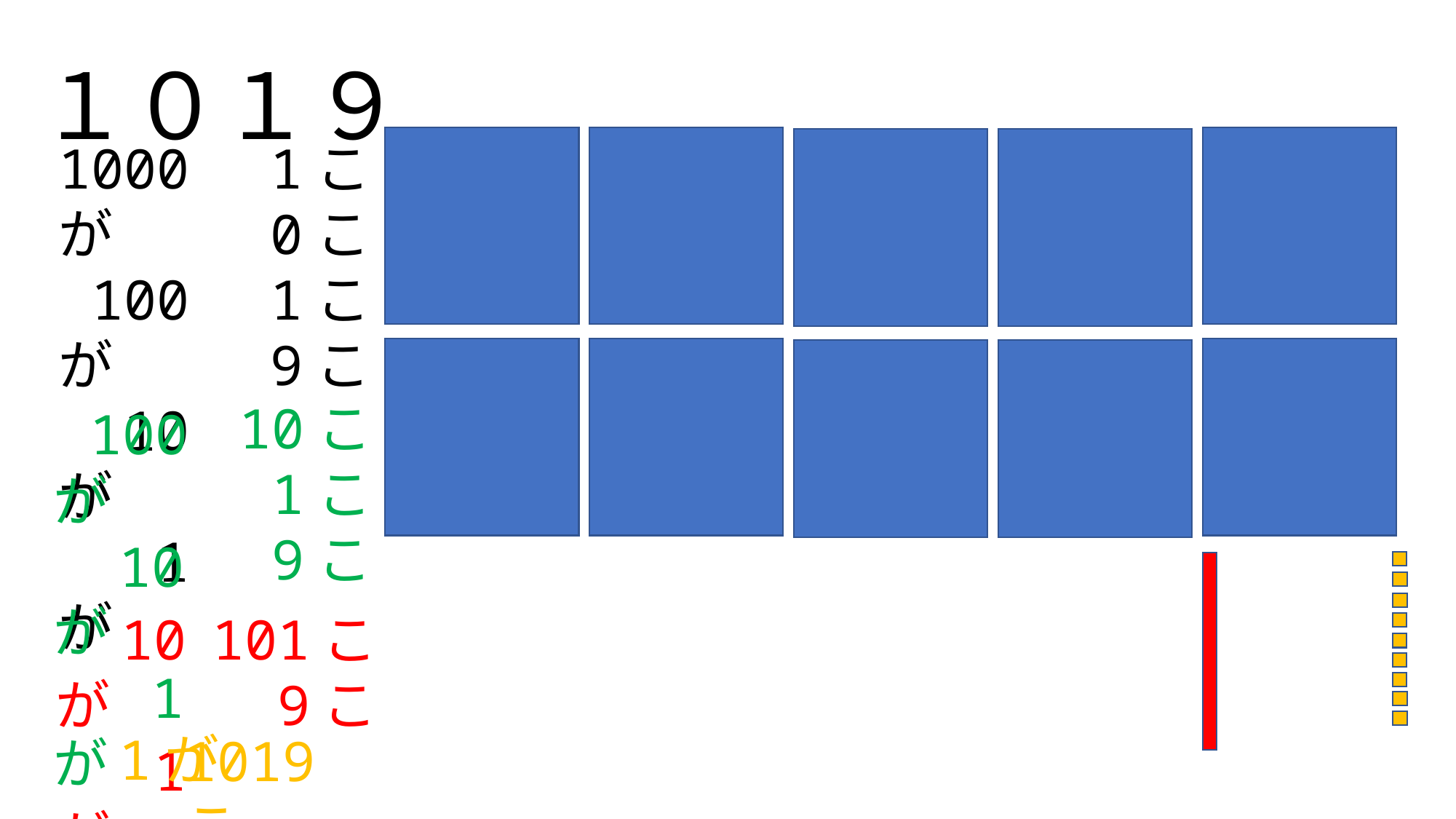

１０１９

 1こ
 0こ
 1こ
 9こ

1000が
 100が
  10が
   1が

 100が
  10が
   1が
10こ
 1こ
 9こ

  10が
   1が
101こ
  9こ

  1が
1019こ